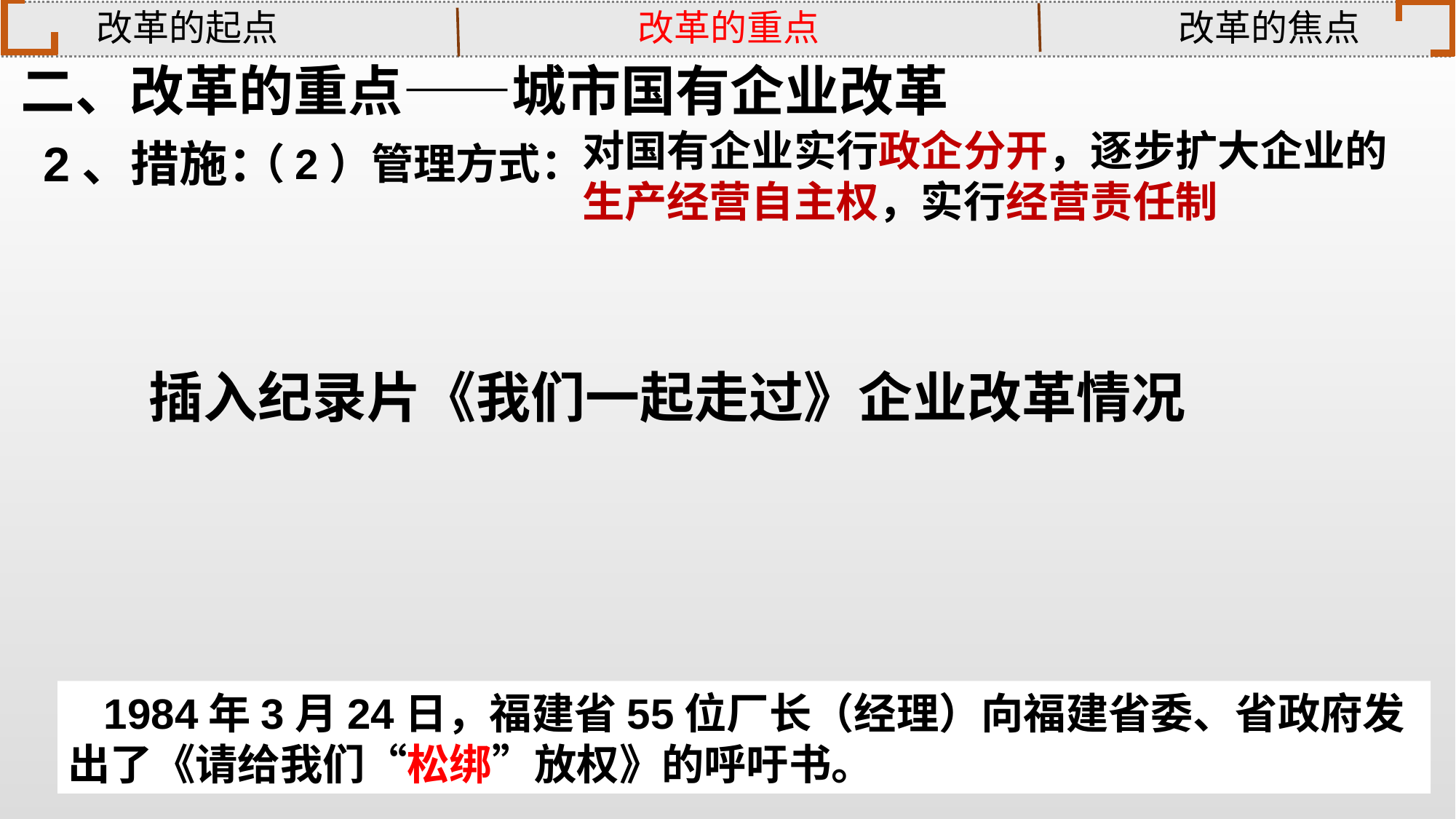

改革的起点
改革的重点
改革的焦点

二、改革的重点——城市国有企业改革
对国有企业实行政企分开，逐步扩大企业的生产经营自主权，实行经营责任制
2、措施：
（2）管理方式：
插入纪录片《我们一起走过》企业改革情况
   1984年3月24日，福建省55位厂长（经理）向福建省委、省政府发出了《请给我们“松绑”放权》的呼吁书。